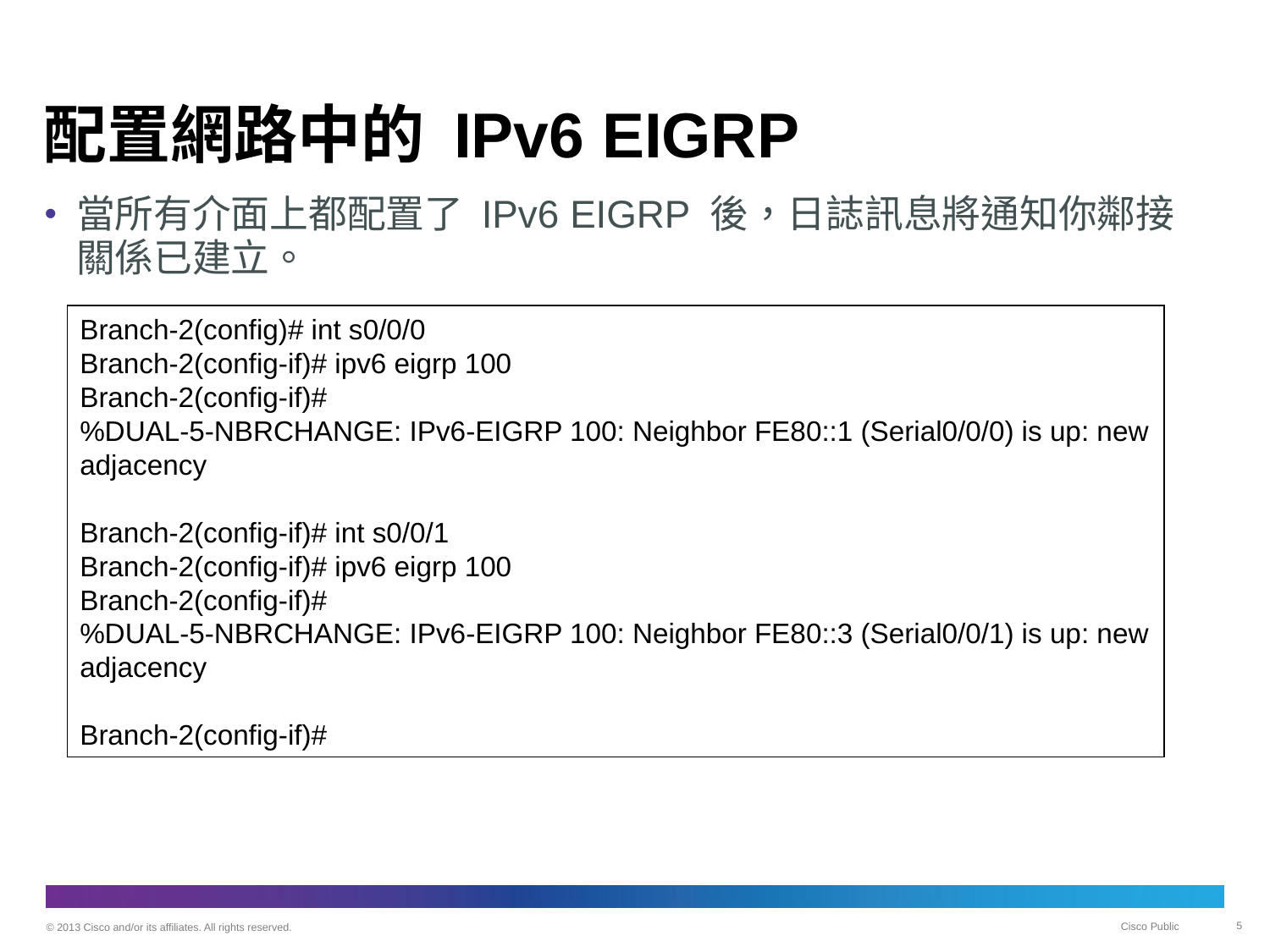

# 配置網路中的 IPv6 EIGRP
當所有介面上都配置了 IPv6 EIGRP 後，日誌訊息將通知你鄰接關係已建立。
Branch-2(config)# int s0/0/0
Branch-2(config-if)# ipv6 eigrp 100
Branch-2(config-if)#
%DUAL-5-NBRCHANGE: IPv6-EIGRP 100: Neighbor FE80::1 (Serial0/0/0) is up: new adjacency

Branch-2(config-if)# int s0/0/1
Branch-2(config-if)# ipv6 eigrp 100
Branch-2(config-if)#
%DUAL-5-NBRCHANGE: IPv6-EIGRP 100: Neighbor FE80::3 (Serial0/0/1) is up: new adjacency

Branch-2(config-if)#